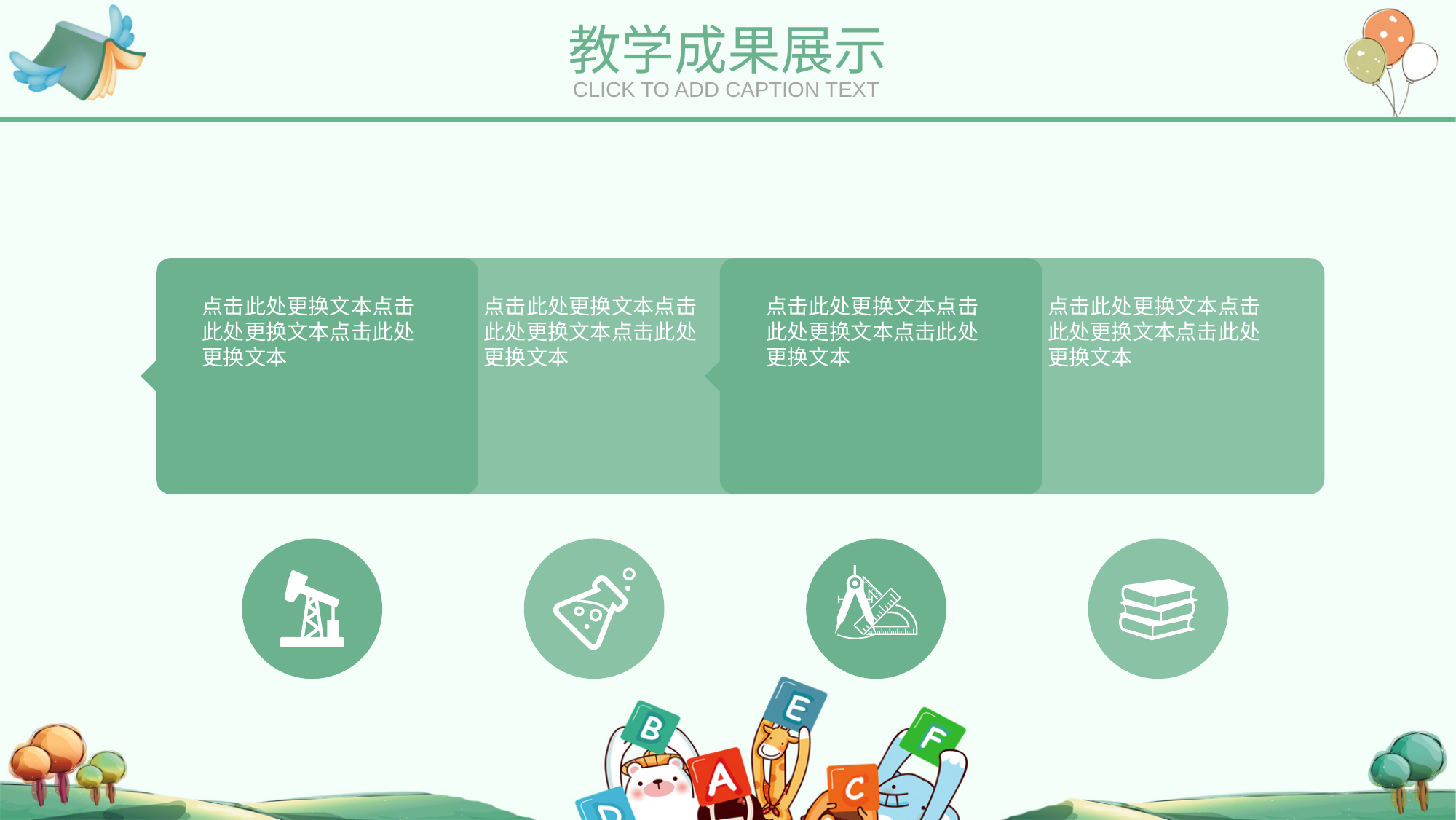

教学成果展示
CLICK TO ADD CAPTION TEXT

点击此处更换文本点击此处更换文本点击此处更换文本
点击此处更换文本点击此处更换文本点击此处更换文本
点击此处更换文本点击此处更换文本点击此处更换文本
点击此处更换文本点击此处更换文本点击此处更换文本